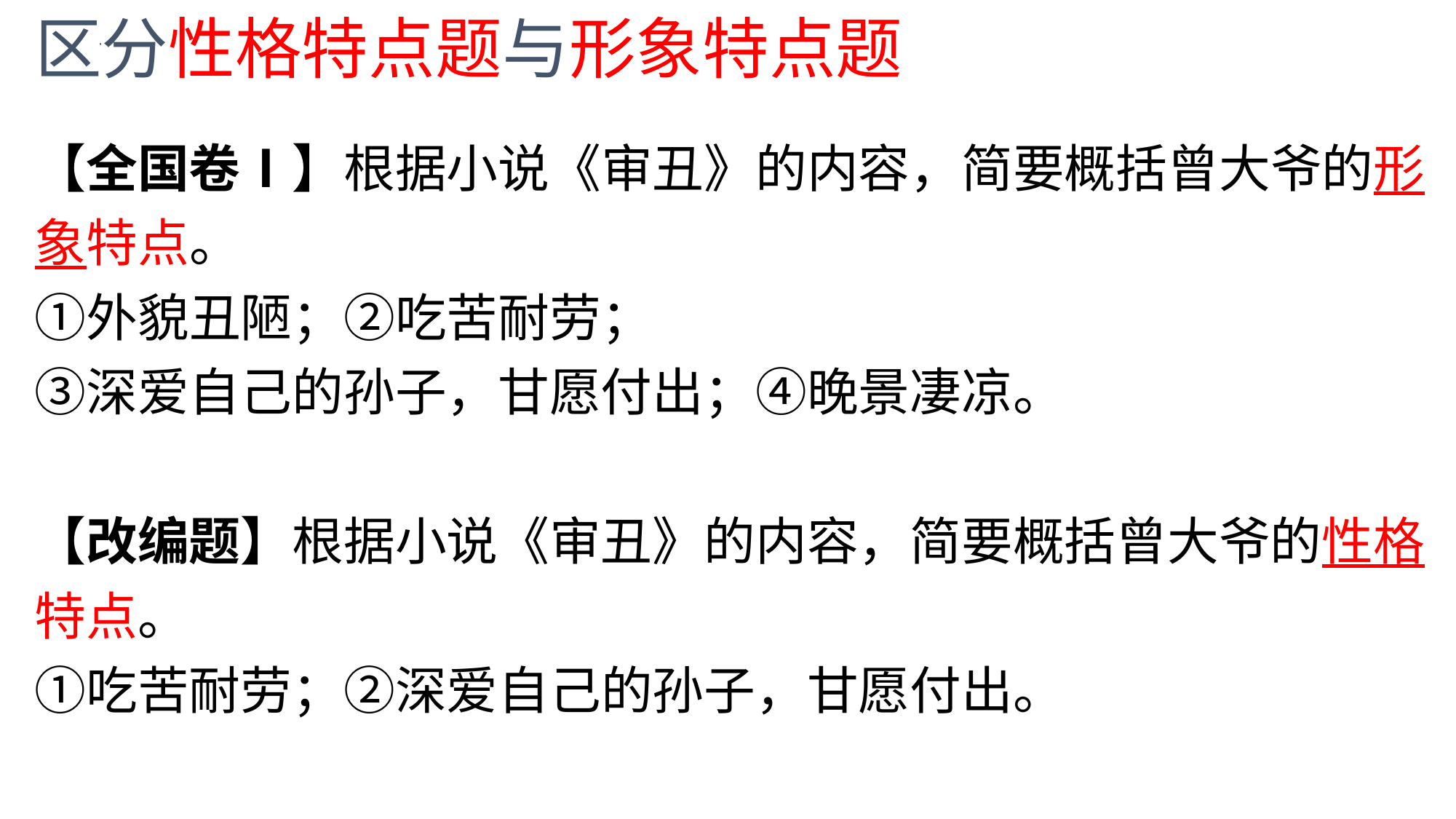

16
区分性格特点题与形象特点题
# 【全国卷Ⅰ】根据小说《审丑》的内容，简要概括曾大爷的形象特点。 ①外貌丑陋；②吃苦耐劳； ③深爱自己的孙子，甘愿付出；④晚景凄凉。 【改编题】根据小说《审丑》的内容，简要概括曾大爷的性格特点。 ①吃苦耐劳；②深爱自己的孙子，甘愿付出。